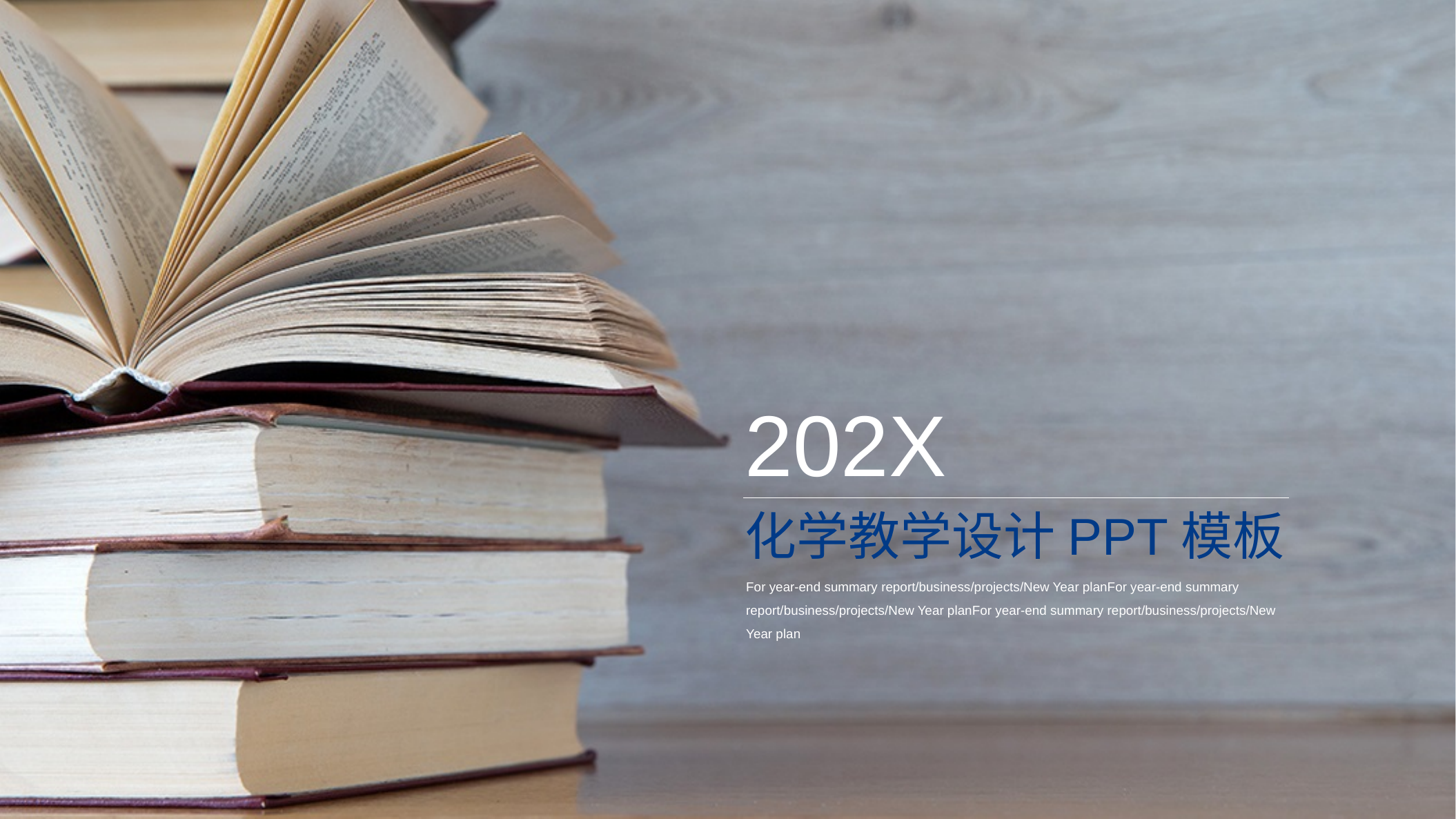

202X
化学教学设计ppt模板
For year-end summary report/business/projects/New Year planFor year-end summary report/business/projects/New Year planFor year-end summary report/business/projects/New Year plan